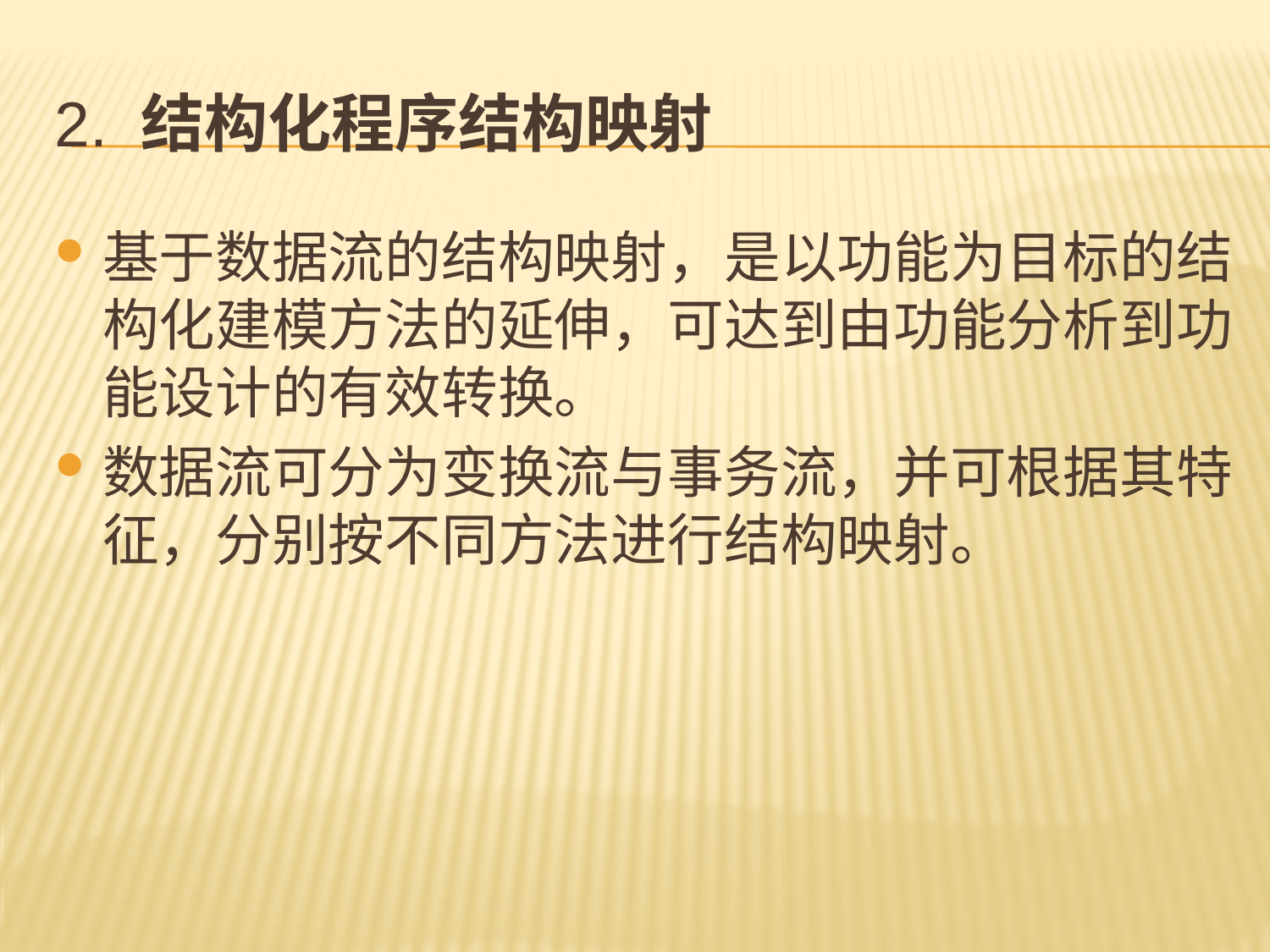

# 2. 结构化程序结构映射
基于数据流的结构映射，是以功能为目标的结构化建模方法的延伸，可达到由功能分析到功能设计的有效转换。
数据流可分为变换流与事务流，并可根据其特征，分别按不同方法进行结构映射。